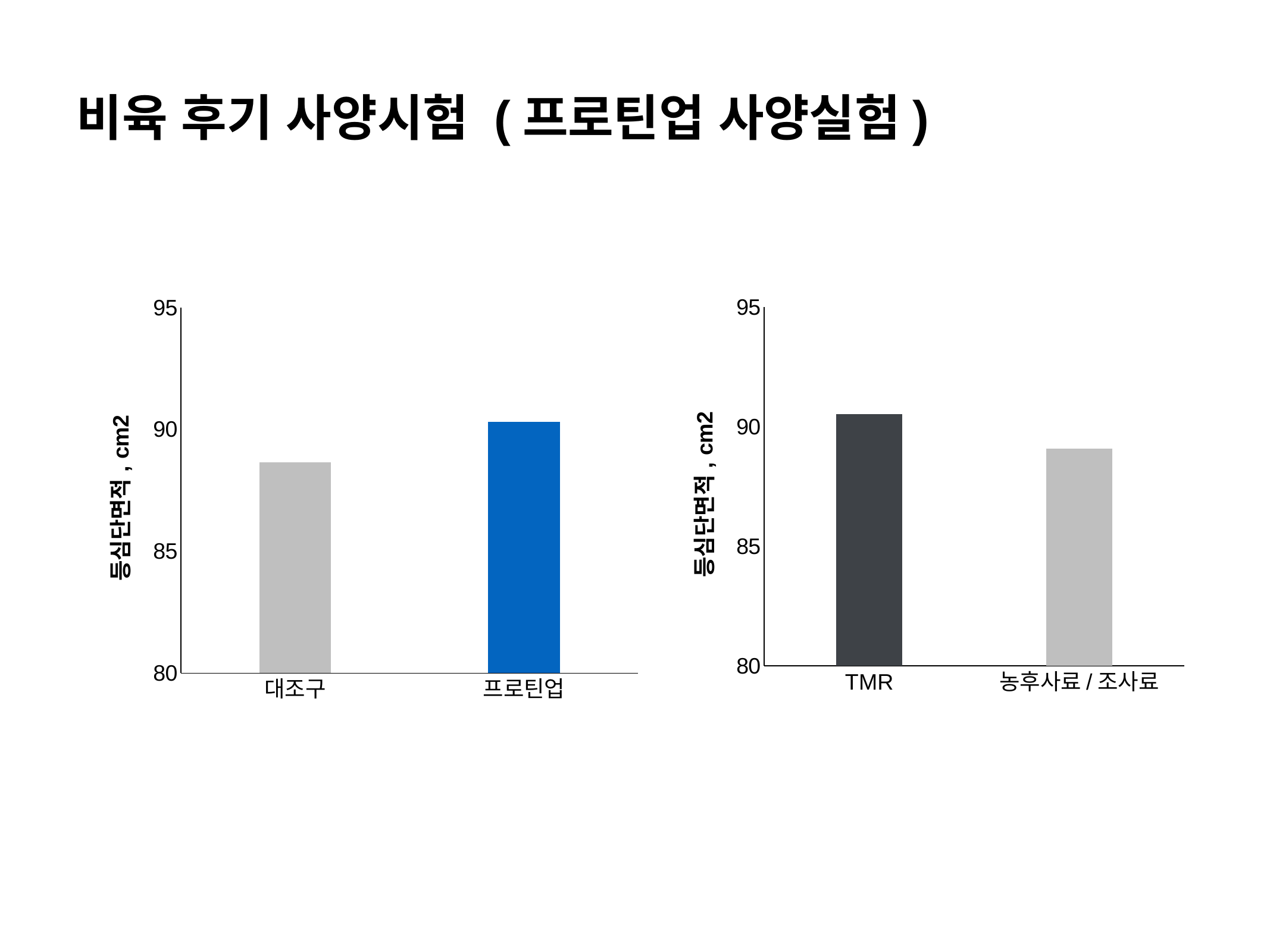

비육 후기 사양시험 (프로틴업 사양실험)

### Chart

| Category | loin.area |
|---|---|
| 대조구 | 88.64367816091954 |
| 프로틴업 | 90.30952380952381 |

### Chart

| Category | loin.area |
|---|---|
| TMR | 90.53521126760563 |
| 농후사료/조사료 | 89.07692307692308 |